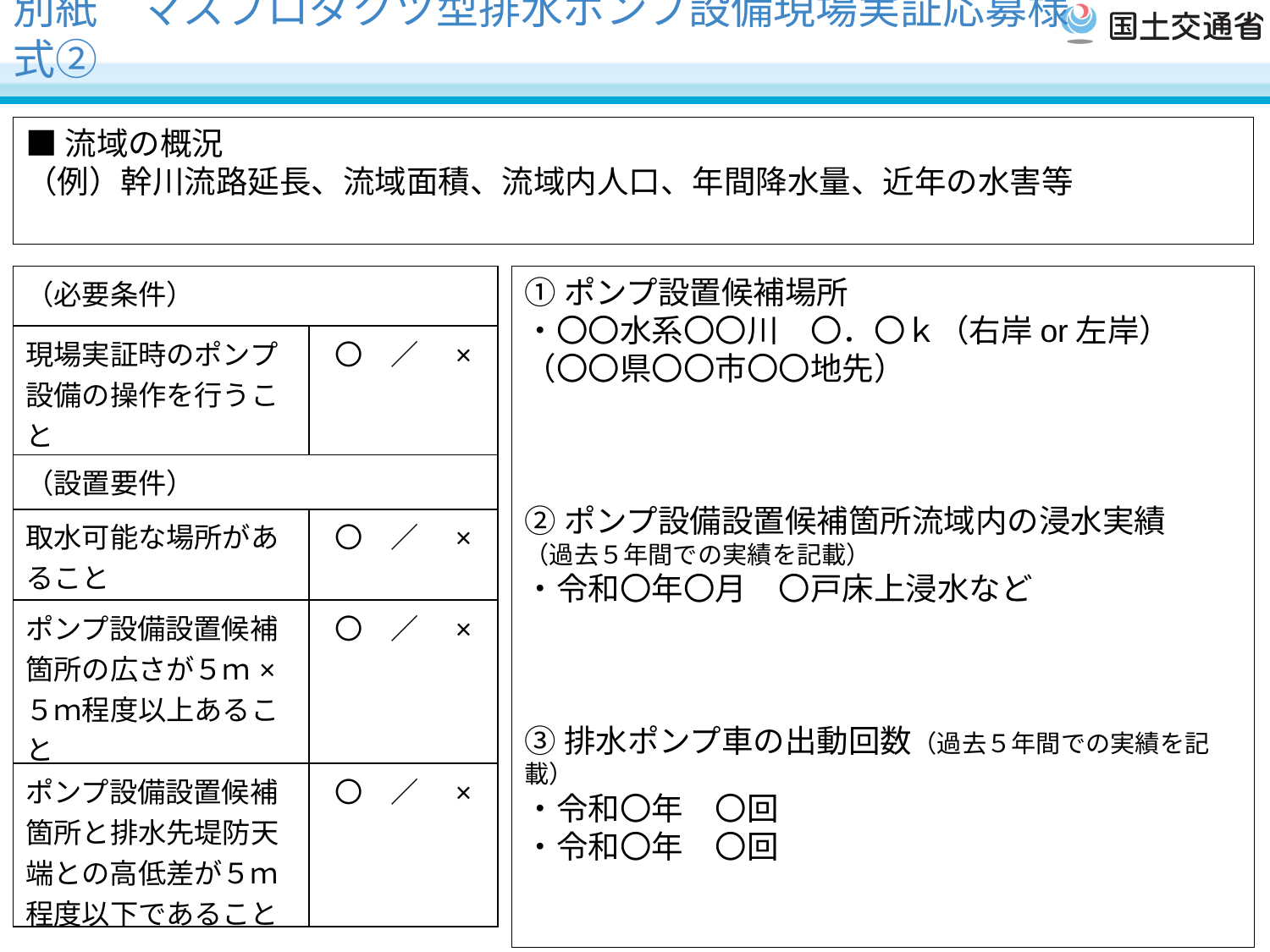

# 別紙　マスプロダクツ型排水ポンプ設備現場実証応募様式②
■流域の概況
（例）幹川流路延長、流域面積、流域内人口、年間降水量、近年の水害等

| （必要条件） |  |
| --- | --- |
| 現場実証時のポンプ設備の操作を行うこと | 〇　／　× |
| （設置要件） |  |
| 取水可能な場所があること | 〇　／　× |
| ポンプ設備設置候補箇所の広さが５ｍ×５ｍ程度以上あること | 〇　／　× |
| ポンプ設備設置候補箇所と排水先堤防天端との高低差が５ｍ程度以下であること | 〇　／　× |
①ポンプ設置候補場所
・〇〇水系〇〇川　〇．〇ｋ（右岸or左岸）
（〇〇県〇〇市〇〇地先）

②ポンプ設備設置候補箇所流域内の浸水実績
（過去５年間での実績を記載）
・令和〇年〇月　〇戸床上浸水など

③排水ポンプ車の出動回数（過去５年間での実績を記載）
・令和〇年　〇回
・令和〇年　〇回